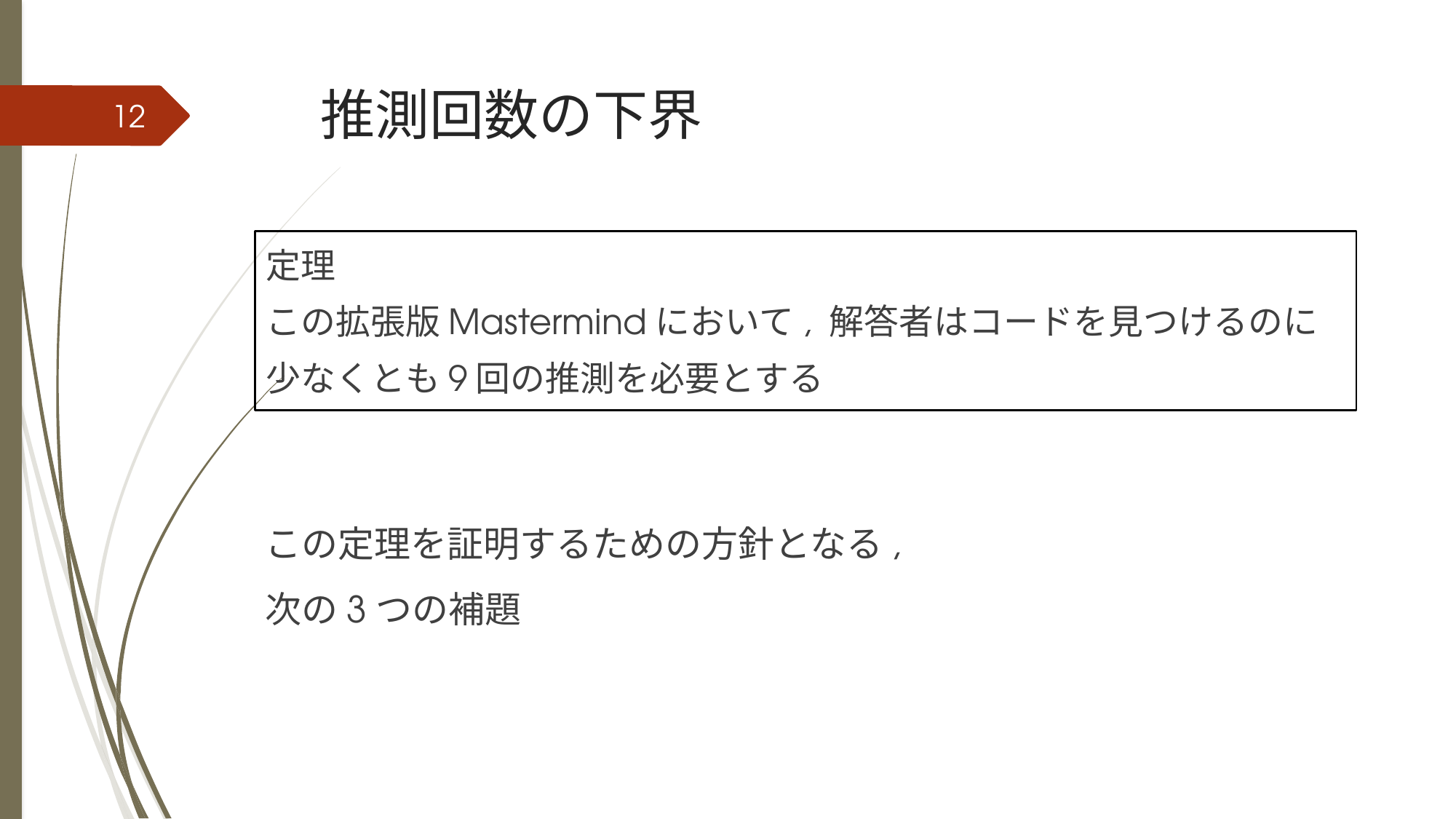

# 推測回数の下界
12

定理
この拡張版Mastermindにおいて, 解答者はコードを見つけるのに
少なくとも9回の推測を必要とする
この定理を証明するための方針となる,
次の3つの補題